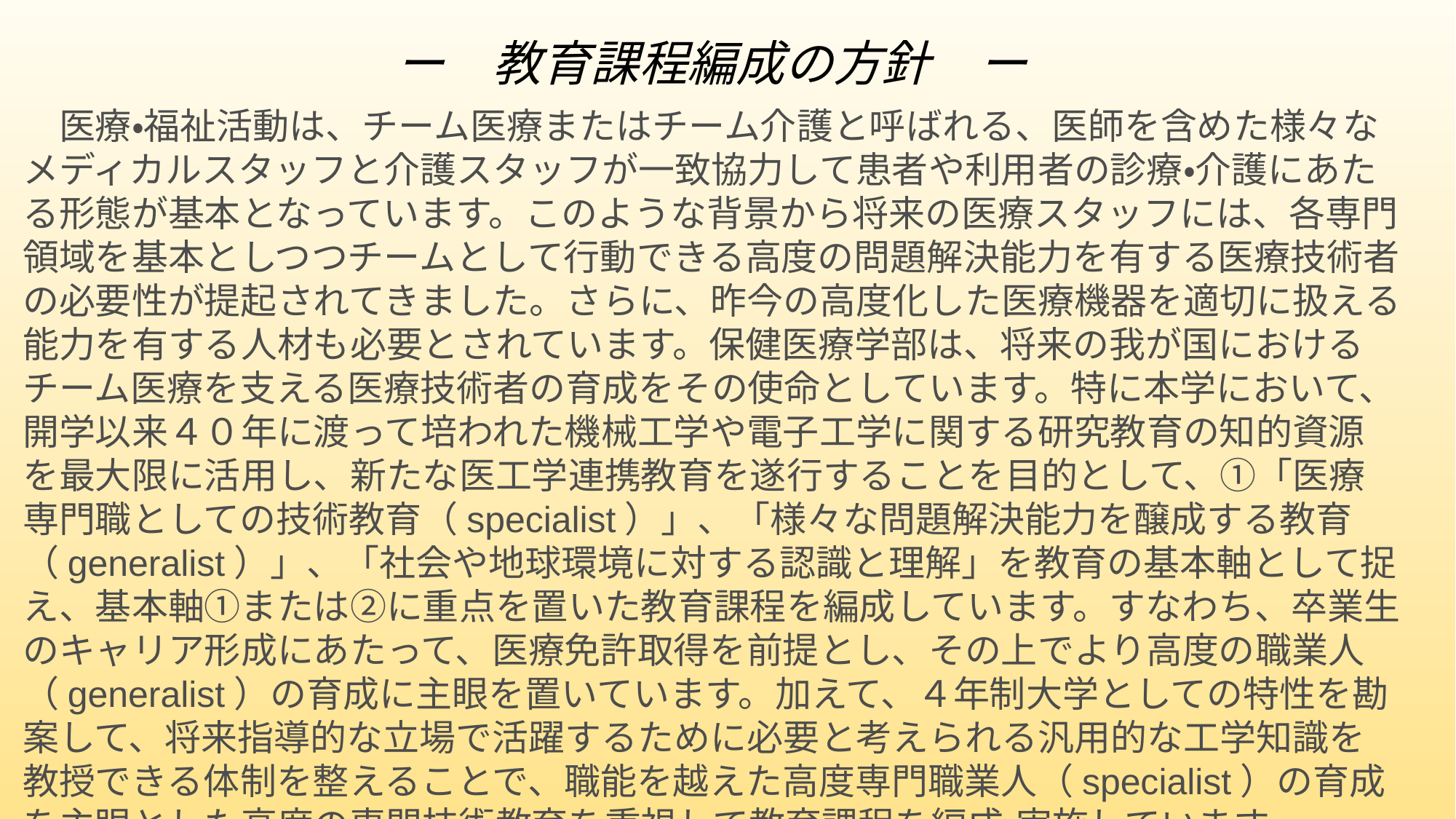

ー　教育課程編成の方針　ー
　医療・福祉活動は、チーム医療またはチーム介護と呼ばれる、医師を含めた様々なメディカルスタッフと介護スタッフが一致協力して患者や利用者の診療・介護にあたる形態が基本となっています。このような背景から将来の医療スタッフには、各専門領域を基本としつつチームとして行動できる高度の問題解決能力を有する医療技術者の必要性が提起されてきました。さらに、昨今の高度化した医療機器を適切に扱える能力を有する人材も必要とされています。保健医療学部は、将来の我が国におけるチーム医療を支える医療技術者の育成をその使命としています。特に本学において、開学以来４０年に渡って培われた機械工学や電子工学に関する研究教育の知的資源を最大限に活用し、新たな医工学連携教育を遂行することを目的として、①「医療専門職としての技術教育（specialist）」、「様々な問題解決能力を醸成する教育（generalist）」、「社会や地球環境に対する認識と理解」を教育の基本軸として捉え、基本軸①または②に重点を置いた教育課程を編成しています。すなわち、卒業生のキャリア形成にあたって、医療免許取得を前提とし、その上でより高度の職業人（generalist）の育成に主眼を置いています。加えて、４年制大学としての特性を勘案して、将来指導的な立場で活躍するために必要と考えられる汎用的な工学知識を教授できる体制を整えることで、職能を越えた高度専門職業人（specialist）の育成を主眼とした高度の専門技術教育を重視して教育課程を編成・実施しています。